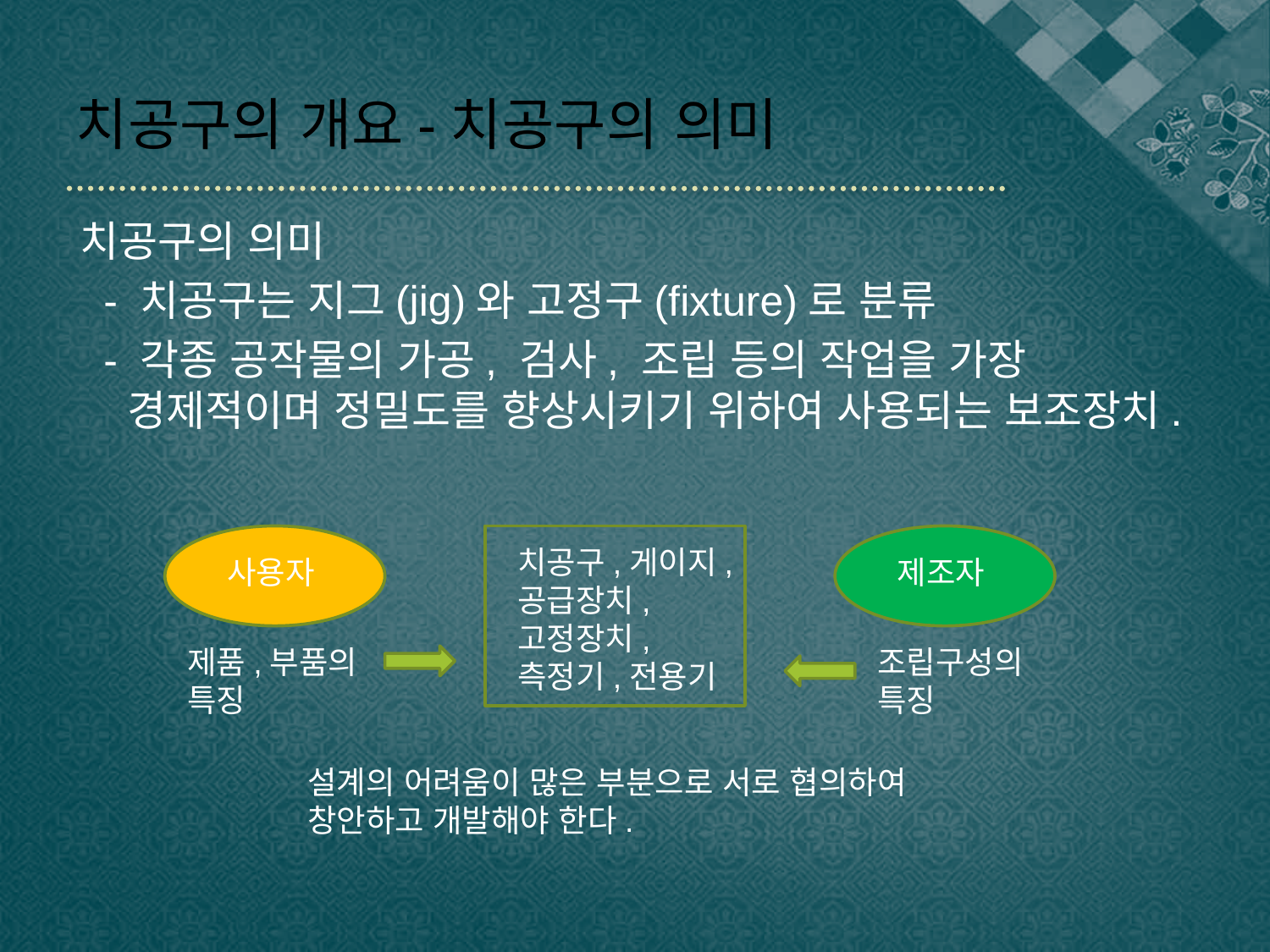

# 치공구의 개요-치공구의 의미
치공구의 의미
  - 치공구는 지그(jig)와 고정구(fixture)로 분류
  - 각종 공작물의 가공, 검사, 조립 등의 작업을 가장 경제적이며 정밀도를 향상시키기 위하여 사용되는 보조장치.

치공구,게이지,공급장치,
고정장치,측정기,전용기
사용자
제조자
제품,부품의 특징
조립구성의 특징

설계의 어려움이 많은 부분으로 서로 협의하여 창안하고 개발해야 한다.